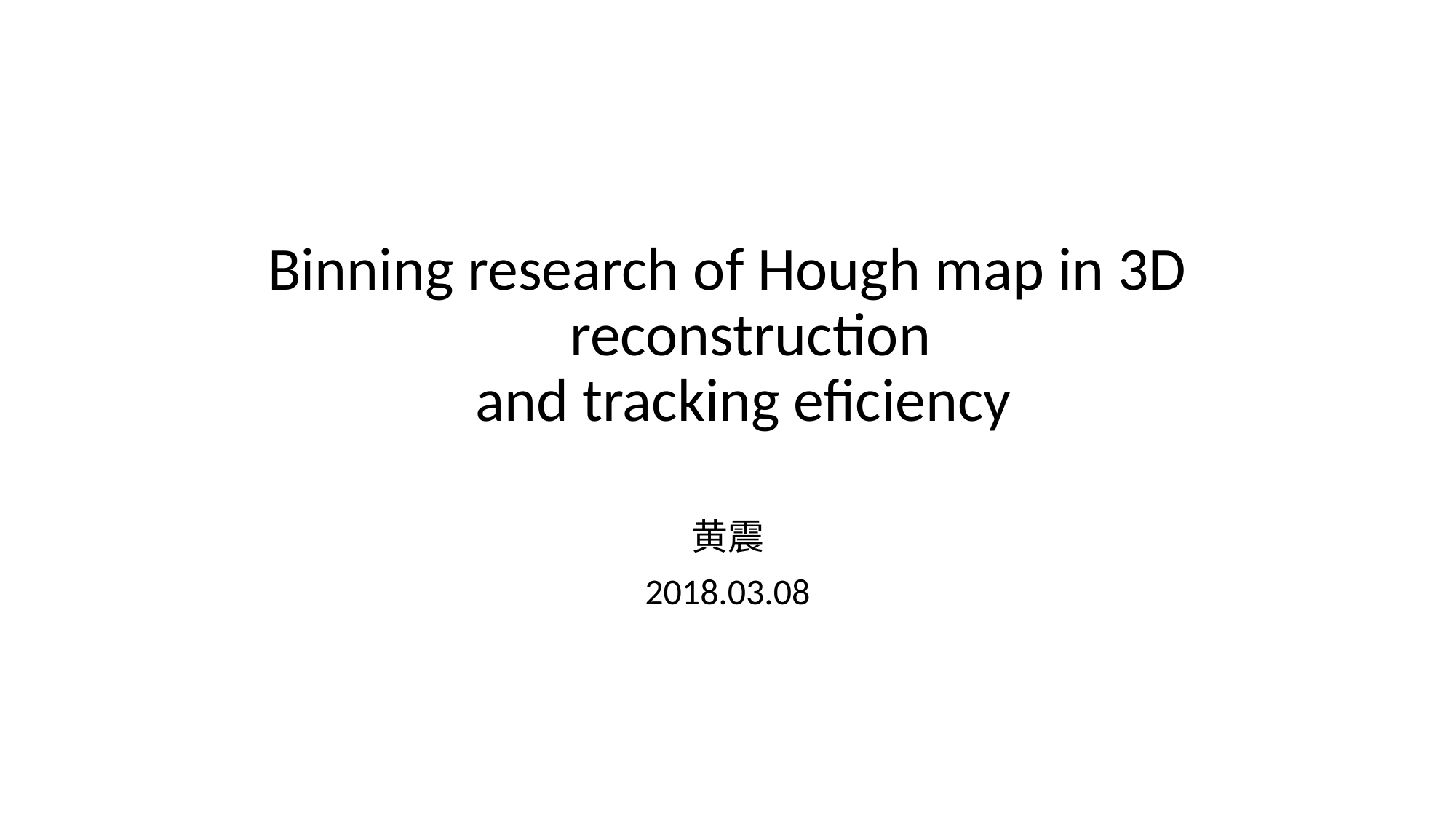

# Binning research of Hough map in 3D reconstruction and tracking eficiency
黄震
2018.03.08